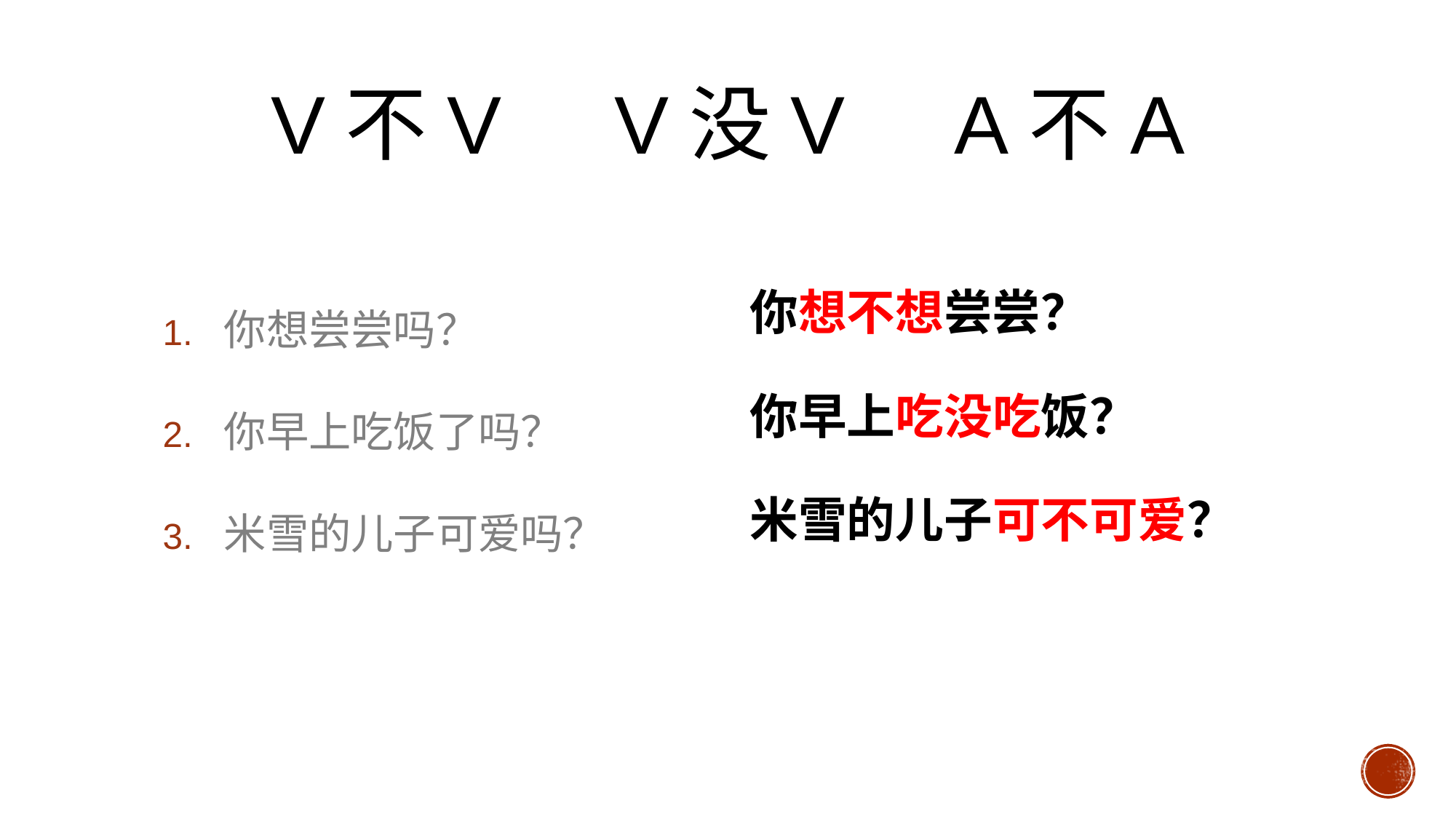

# V不V     V没V     A不A
你想尝尝吗？
你早上吃饭了吗？
米雪的儿子可爱吗？
你想不想尝尝？
你早上吃没吃饭？
米雪的儿子可不可爱？